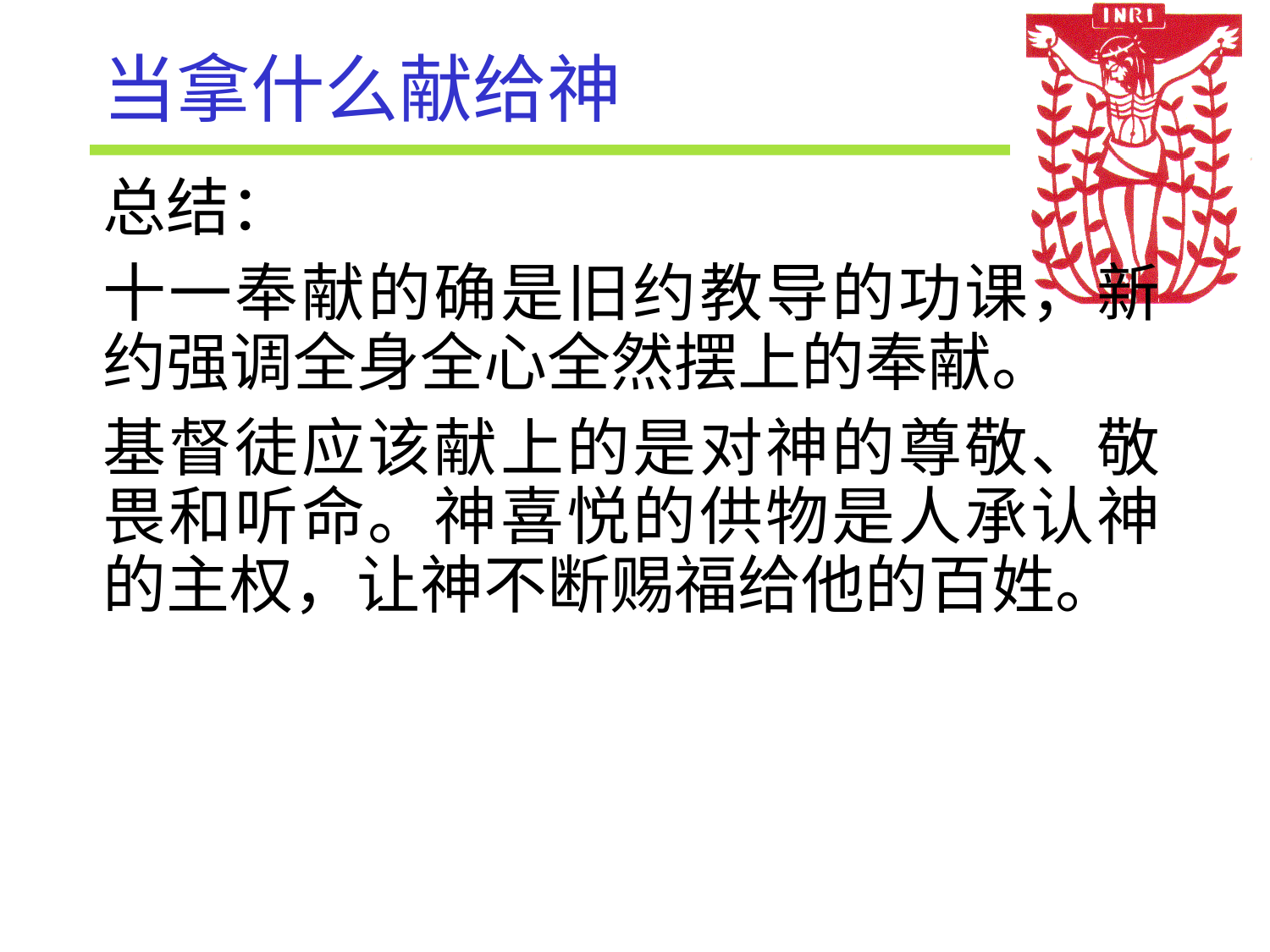

# 当拿什么献给神
总结：
十一奉献的确是旧约教导的功课，新约强调全身全心全然摆上的奉献。
基督徒应该献上的是对神的尊敬、敬畏和听命。神喜悦的供物是人承认神的主权，让神不断赐福给他的百姓。